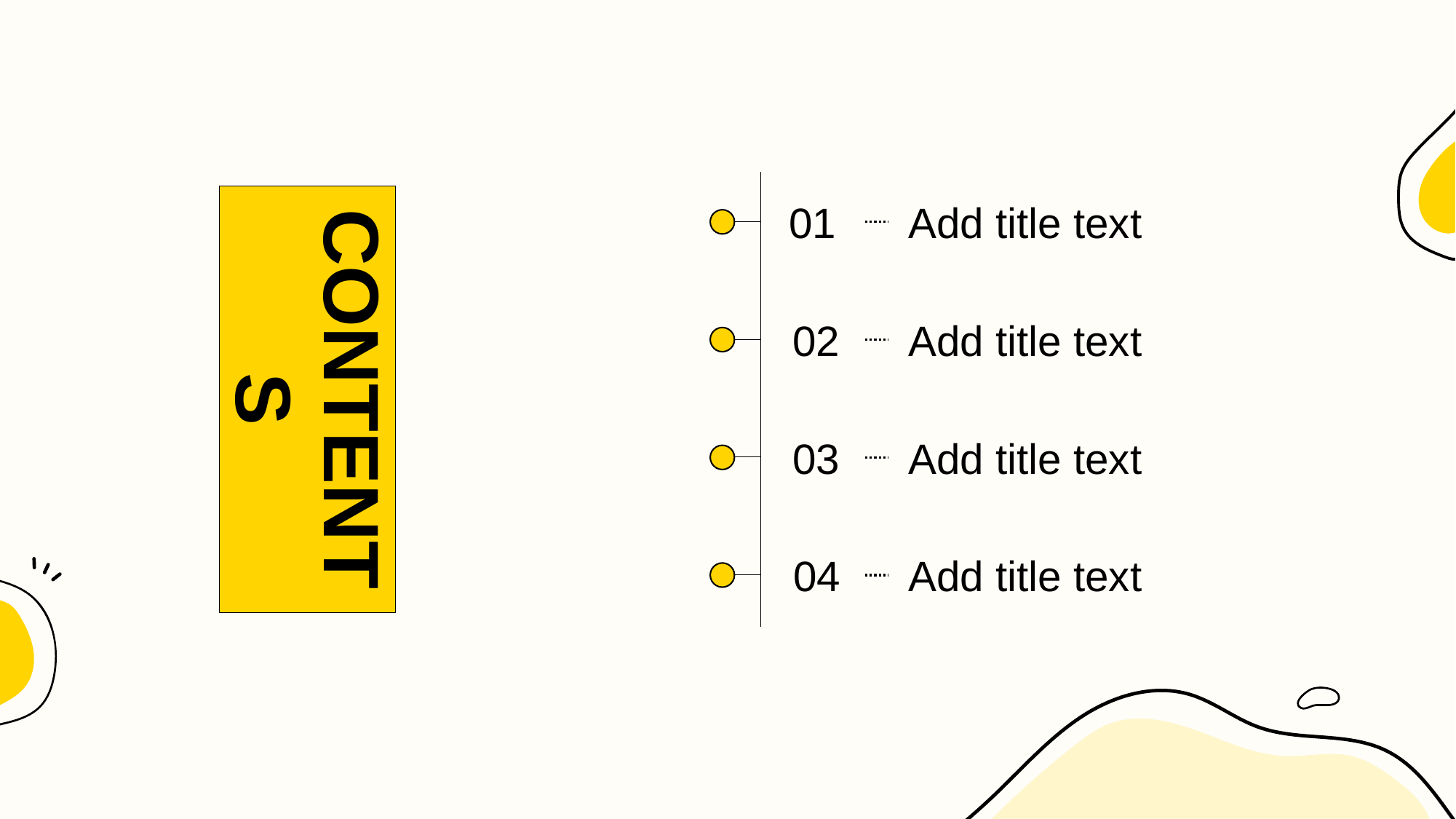

行业PPT模板http://www.freeppt7.com/hangye/
CONTENTS
01
Add title text

02
Add title text

03
Add title text

04
Add title text